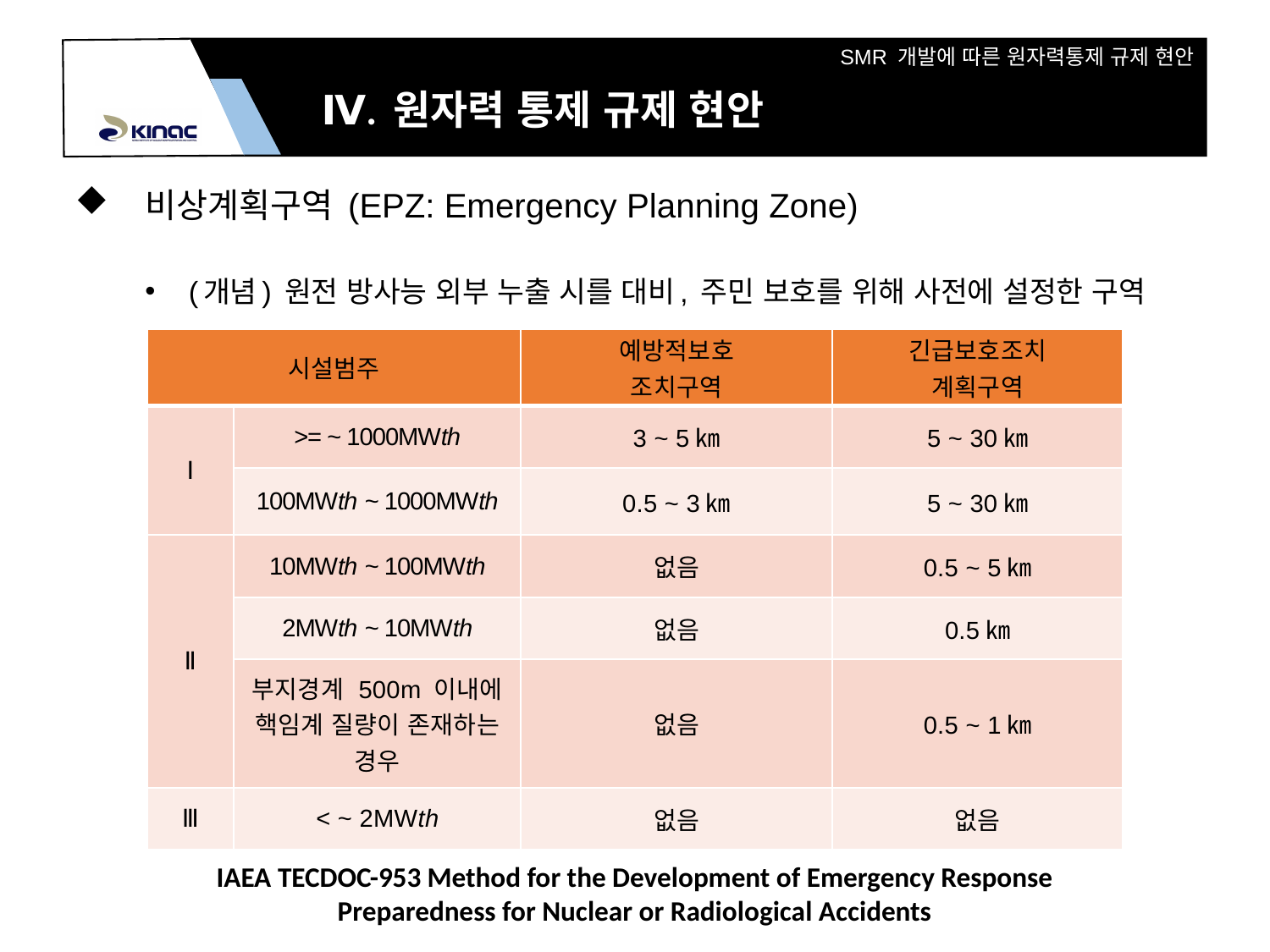

Ⅳ. 원자력 통제 규제 현안
비상계획구역 (EPZ: Emergency Planning Zone)

(개념) 원전 방사능 외부 누출 시를 대비, 주민 보호를 위해 사전에 설정한 구역
| 시설범주 |  | 예방적보호 조치구역 | 긴급보호조치 계획구역 |
| --- | --- | --- | --- |
| Ⅰ | >= ~ 1000MWth | 3 ~ 5㎞ | 5 ~ 30㎞ |
|  | 100MWth ~ 1000MWth | 0.5 ~ 3㎞ | 5 ~ 30㎞ |
| Ⅱ | 10MWth ~ 100MWth | 없음 | 0.5 ~ 5㎞ |
|  | 2MWth ~ 10MWth | 없음 | 0.5㎞ |
|  | 부지경계 500m 이내에 핵임계 질량이 존재하는 경우 | 없음 | 0.5 ~ 1㎞ |
| Ⅲ | < ~ 2MWth | 없음 | 없음 |
IAEA TECDOC-953 Method for the Development of Emergency Response Preparedness for Nuclear or Radiological Accidents